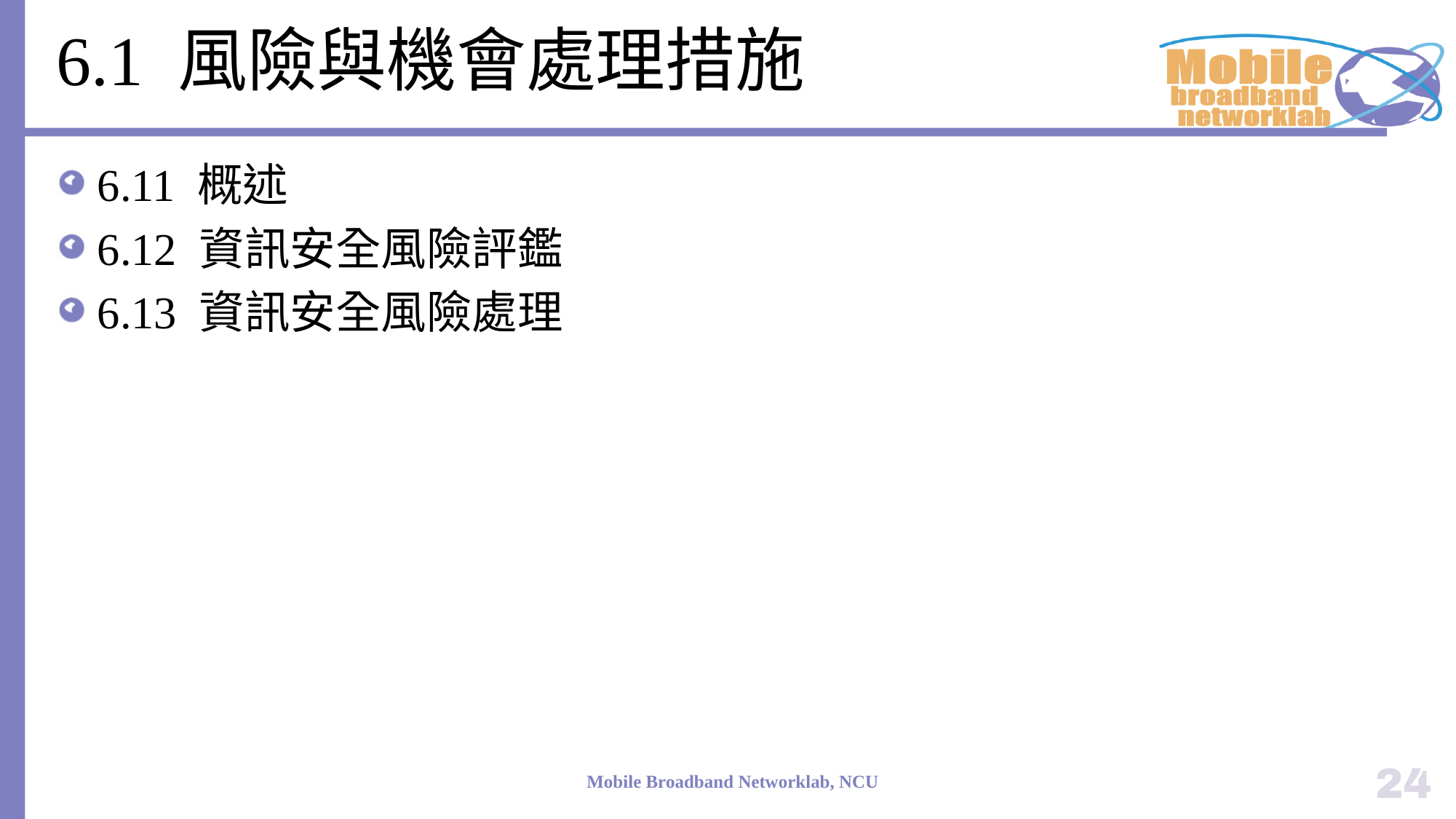

# 6.1 風險與機會處理措施
6.11 概述
6.12 資訊安全風險評鑑
6.13 資訊安全風險處理
24